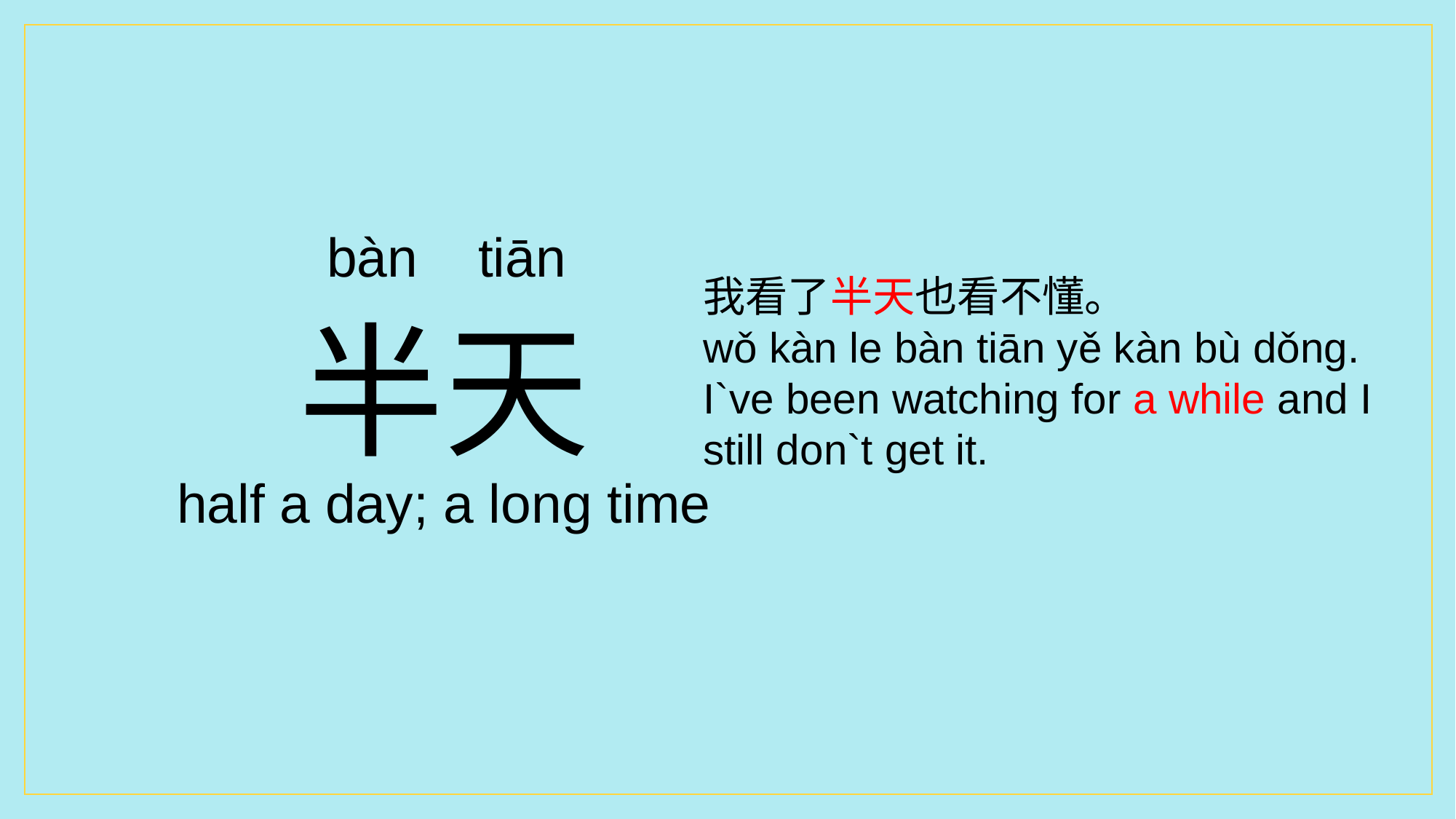

bàn    tiān
我看了半天也看不懂。
wǒ kàn le bàn tiān yě kàn bù dǒng.
I`ve been watching for a while and I still don`t get it.
半天
half a day; a long time